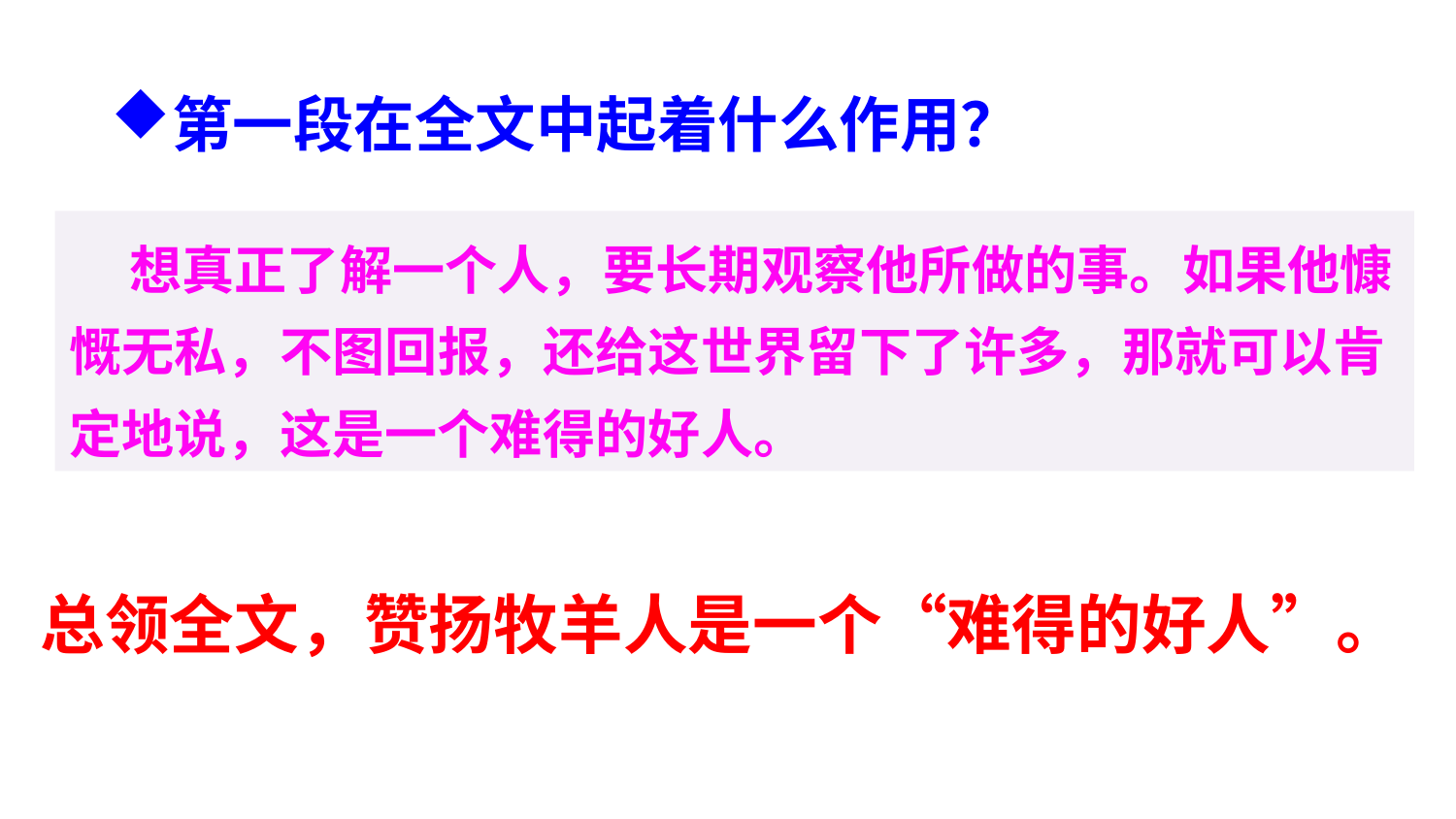

第一段在全文中起着什么作用？
    想真正了解一个人，要长期观察他所做的事。如果他慷慨无私，不图回报，还给这世界留下了许多，那就可以肯定地说，这是一个难得的好人。
总领全文，赞扬牧羊人是一个“难得的好人”。